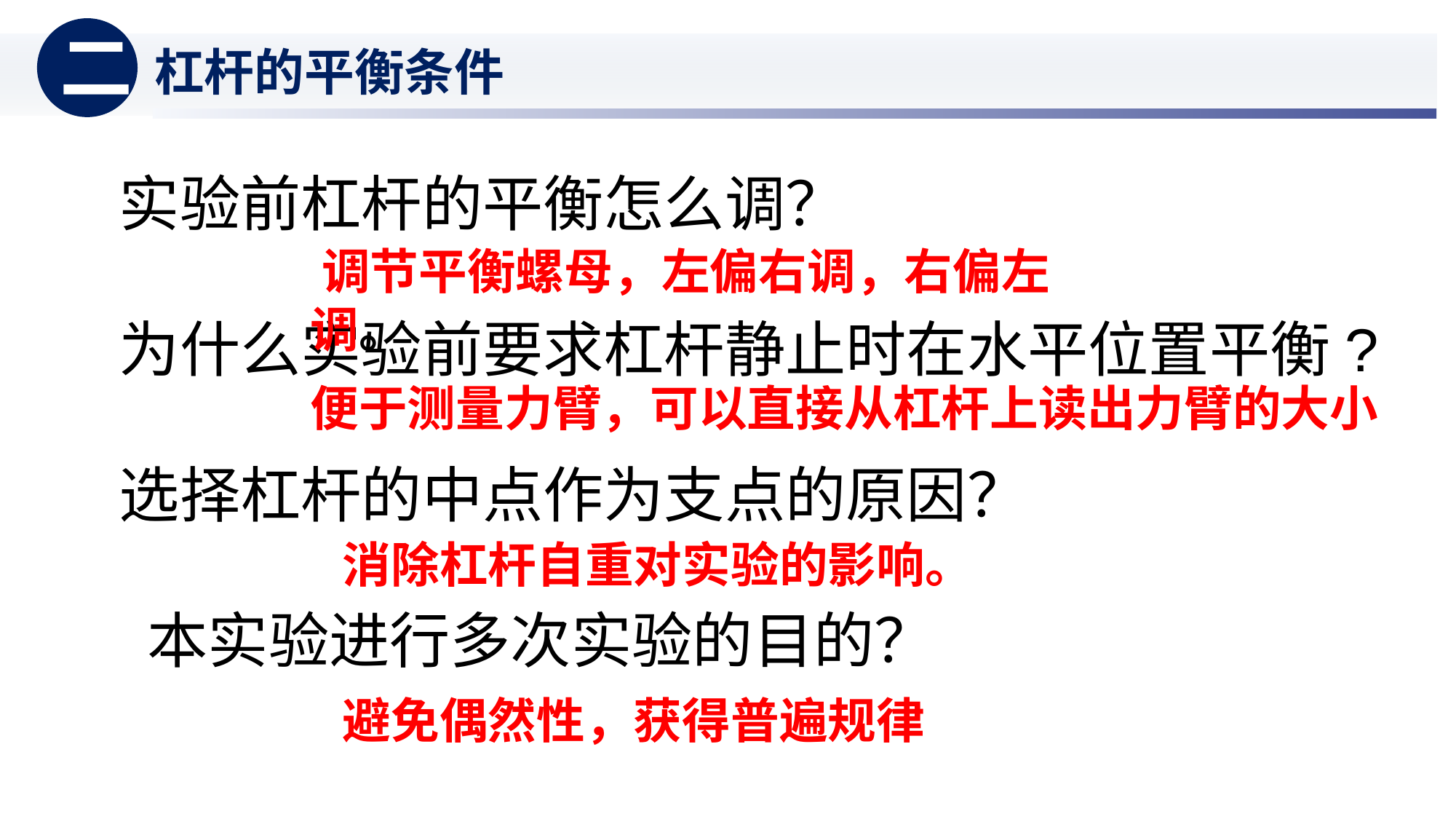

二

杠杆的平衡条件

实验前杠杆的平衡怎么调？

为什么实验前要求杠杆静止时在水平位置平衡?

选择杠杆的中点作为支点的原因？

 本实验进行多次实验的目的？
 调节平衡螺母，左偏右调，右偏左调。
便于测量力臂，可以直接从杠杆上读出力臂的大小
消除杠杆自重对实验的影响。
避免偶然性，获得普遍规律